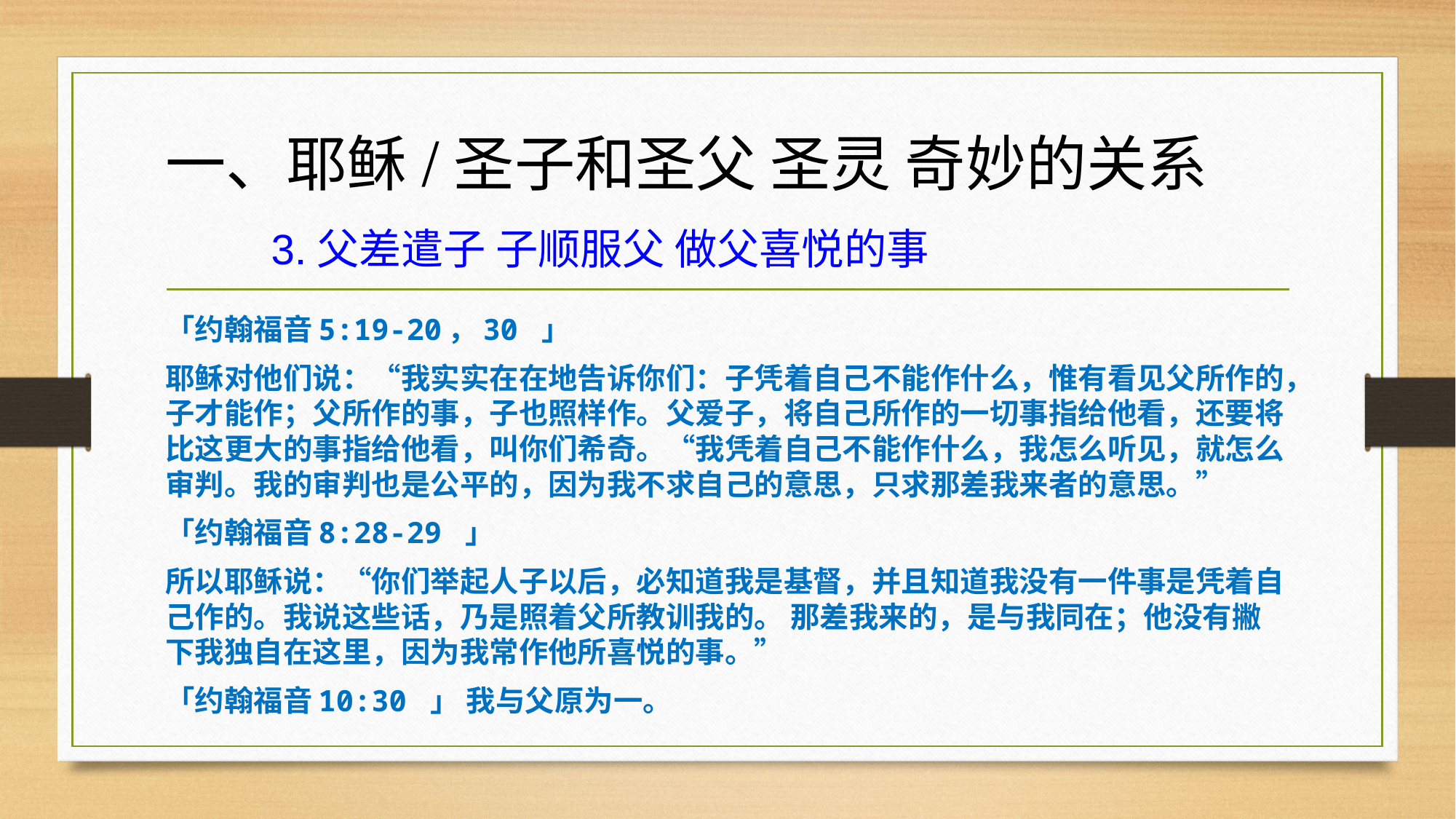

# 一、耶稣/圣子和圣父 圣灵 奇妙的关系 3.父差遣子 子顺服父 做父喜悦的事
「约翰福音5:19-20，30 」
耶稣对他们说：“我实实在在地告诉你们：子凭着自己不能作什么，惟有看见父所作的，子才能作；父所作的事，子也照样作。父爱子，将自己所作的一切事指给他看，还要将比这更大的事指给他看，叫你们希奇。“我凭着自己不能作什么，我怎么听见，就怎么审判。我的审判也是公平的，因为我不求自己的意思，只求那差我来者的意思。”
「约翰福音8:28-29 」
所以耶稣说：“你们举起人子以后，必知道我是基督，并且知道我没有一件事是凭着自己作的。我说这些话，乃是照着父所教训我的。 那差我来的，是与我同在；他没有撇下我独自在这里，因为我常作他所喜悦的事。”
「约翰福音10:30 」 我与父原为一。